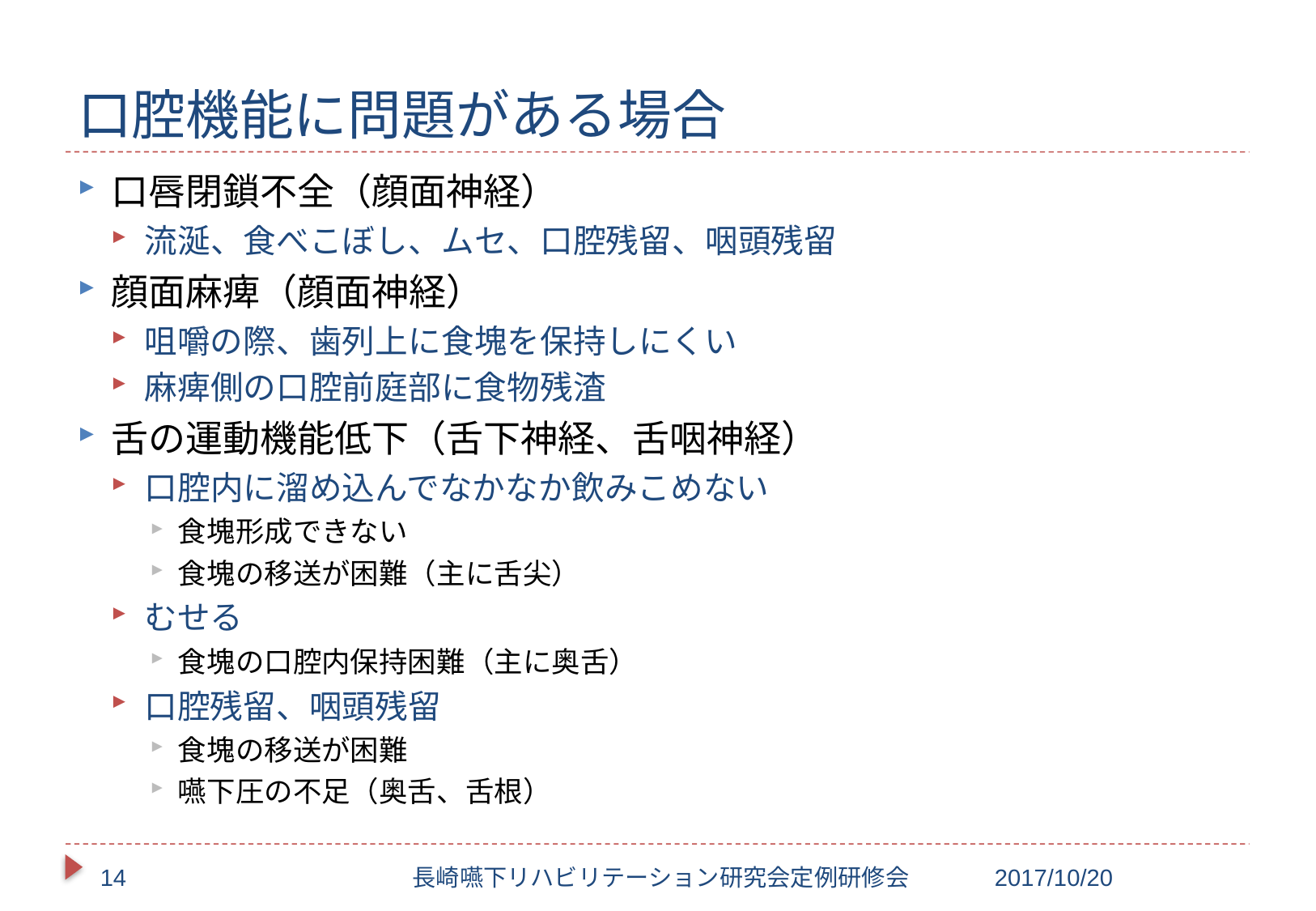

# 口腔機能に問題がある場合
口唇閉鎖不全（顔面神経）
流涎、食べこぼし、ムセ、口腔残留、咽頭残留
顔面麻痺（顔面神経）
咀嚼の際、歯列上に食塊を保持しにくい
麻痺側の口腔前庭部に食物残渣
舌の運動機能低下（舌下神経、舌咽神経）
口腔内に溜め込んでなかなか飲みこめない
食塊形成できない
食塊の移送が困難（主に舌尖）
むせる
食塊の口腔内保持困難（主に奥舌）
口腔残留、咽頭残留
食塊の移送が困難
嚥下圧の不足（奥舌、舌根）
14
長崎嚥下リハビリテーション研究会定例研修会
2017/10/20